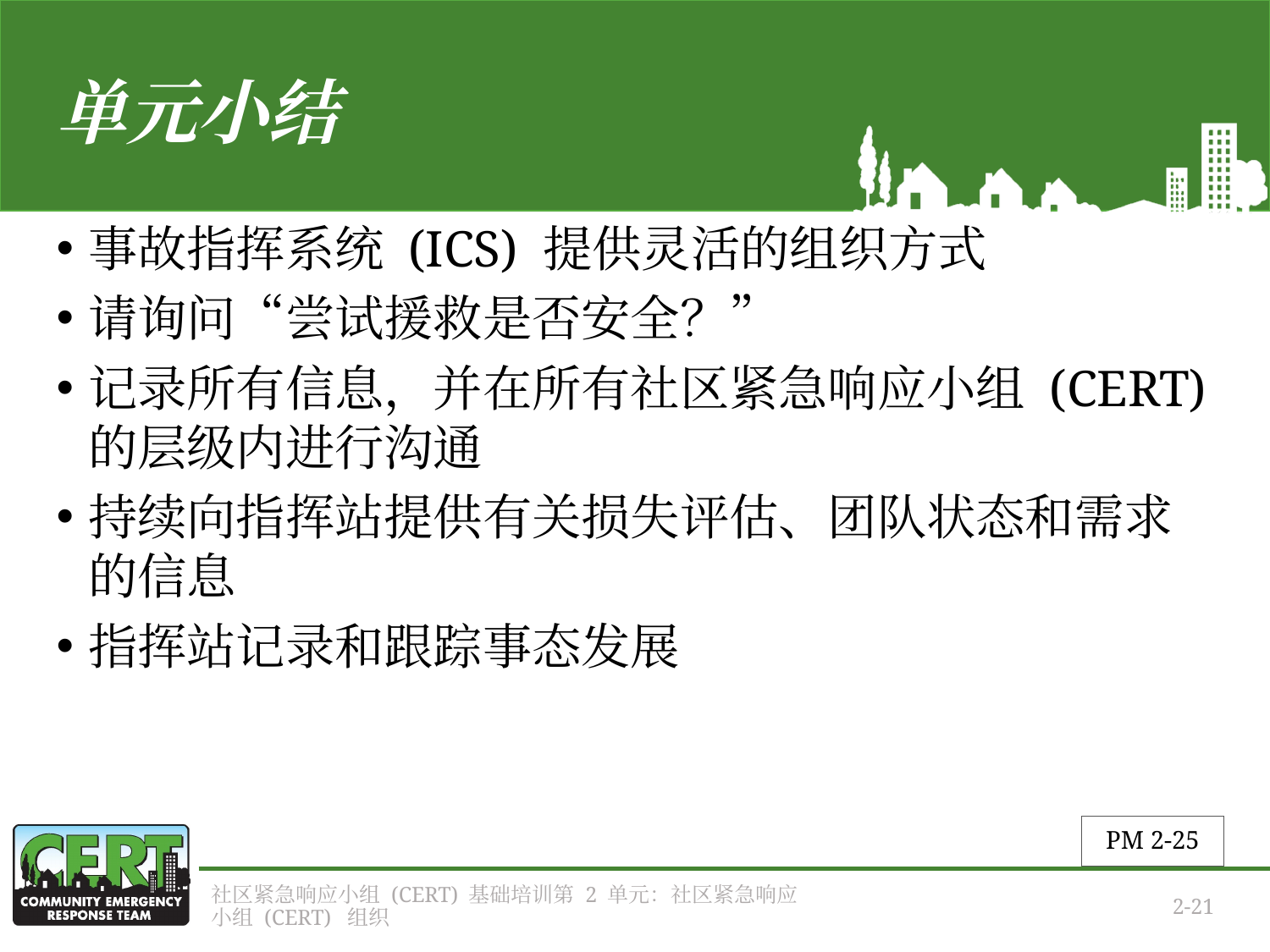

# 单元小结
事故指挥系统 (ICS) 提供灵活的组织方式
请询问“尝试援救是否安全？”
记录所有信息，并在所有社区紧急响应小组 (CERT) 的层级内进行沟通
持续向指挥站提供有关损失评估、团队状态和需求的信息
指挥站记录和跟踪事态发展
PM 2-25
社区紧急响应小组 (CERT) 基础培训第 2 单元：社区紧急响应小组 (CERT)  组织
2-21